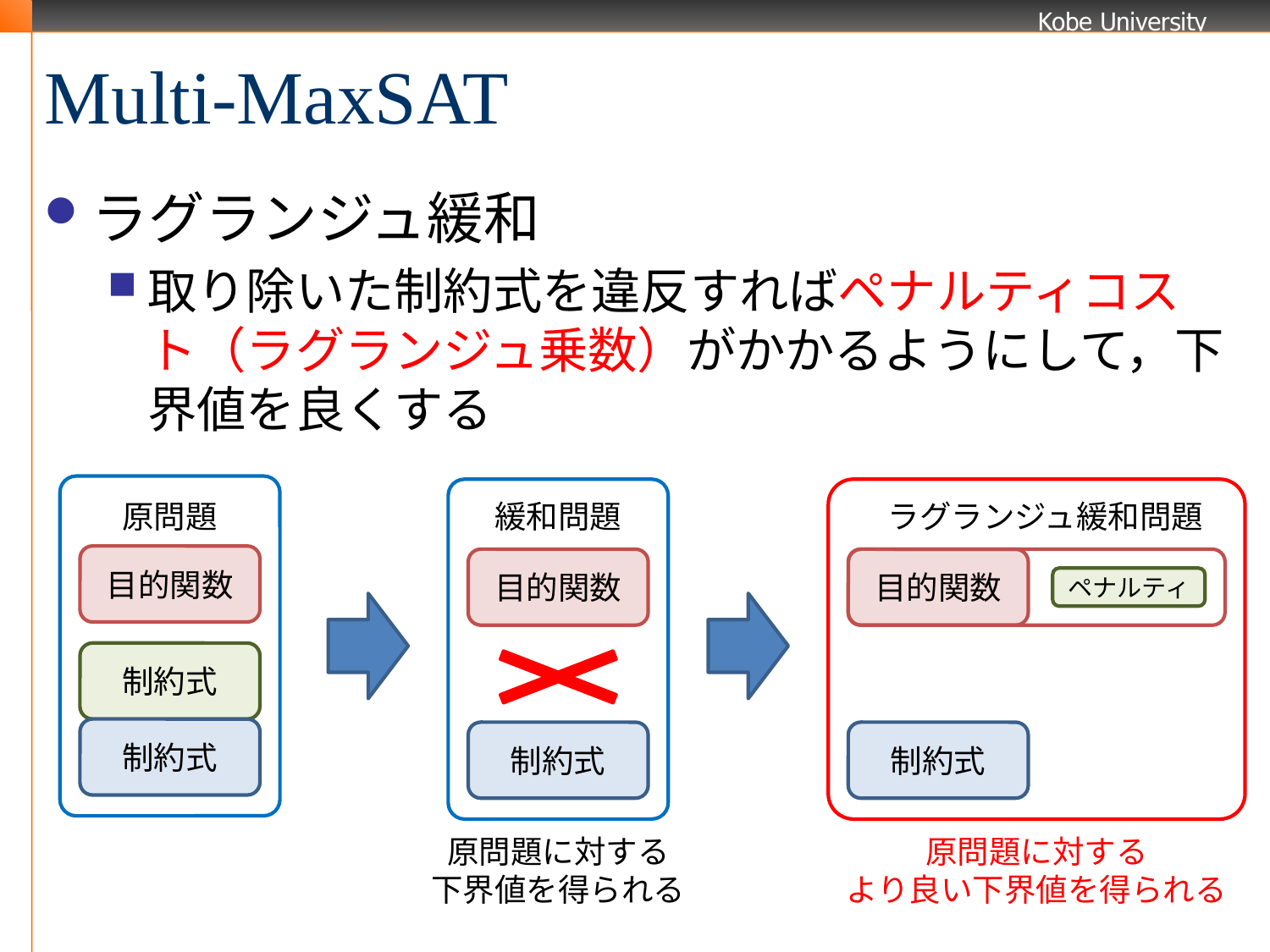

# Multi-MaxSAT
ラグランジュ緩和
取り除いた制約式を違反すればペナルティコスト（ラグランジュ乗数）がかかるようにして，下界値を良くする

原問題
緩和問題
ラグランジュ緩和問題
目的関数
目的関数

目的関数
ペナルティ

制約式
制約式
制約式
制約式
原問題に対する
下界値を得られる
原問題に対する
より良い下界値を得られる